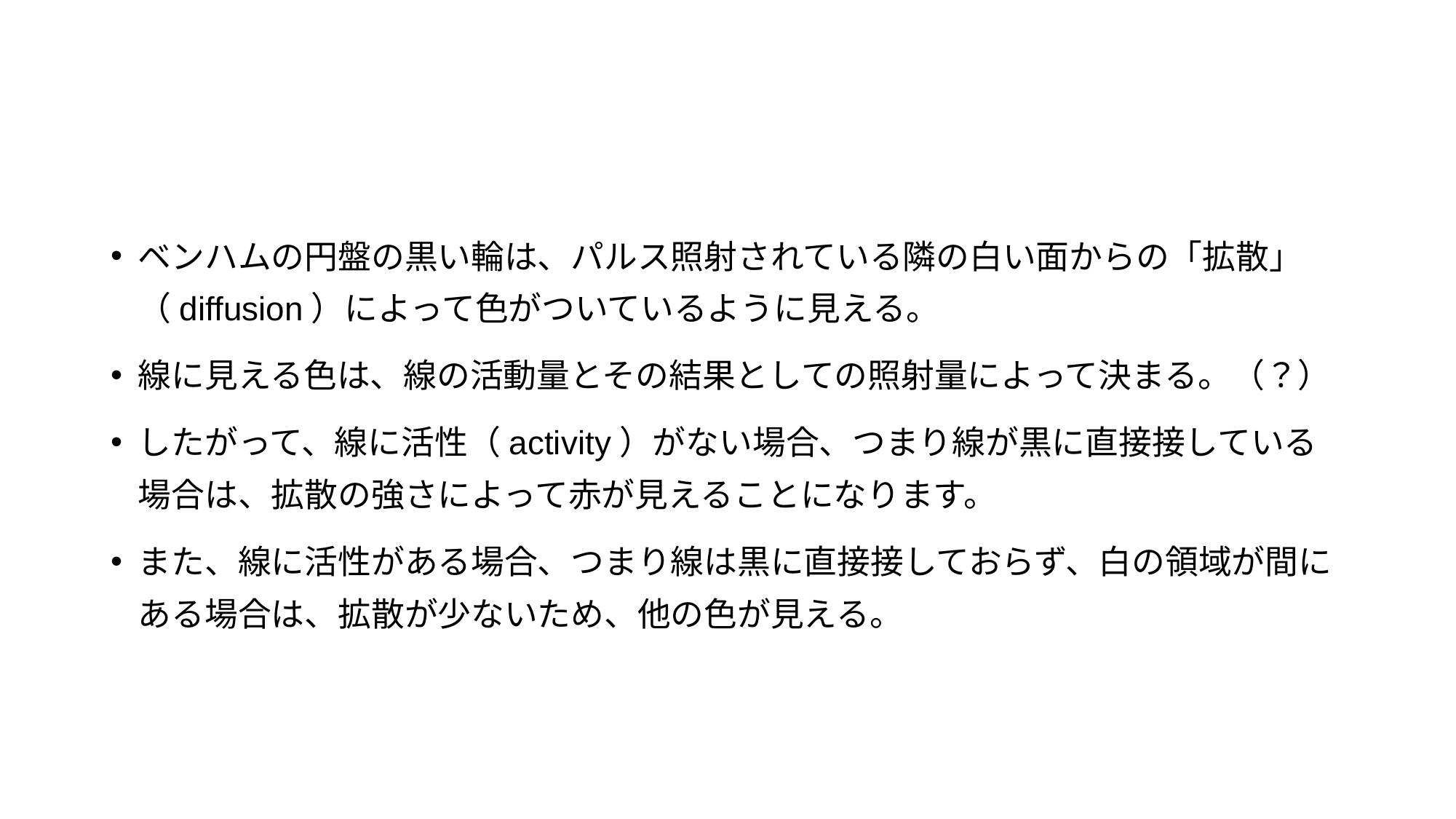

ベンハムの円盤の黒い輪は、パルス照射されている隣の白い面からの「拡散」（diffusion）によって色がついているように見える。
線に見える色は、線の活動量とその結果としての照射量によって決まる。（？）
したがって、線に活性（activity）がない場合、つまり線が黒に直接接している場合は、拡散の強さによって赤が見えることになります。
また、線に活性がある場合、つまり線は黒に直接接しておらず、白の領域が間にある場合は、拡散が少ないため、他の色が見える。